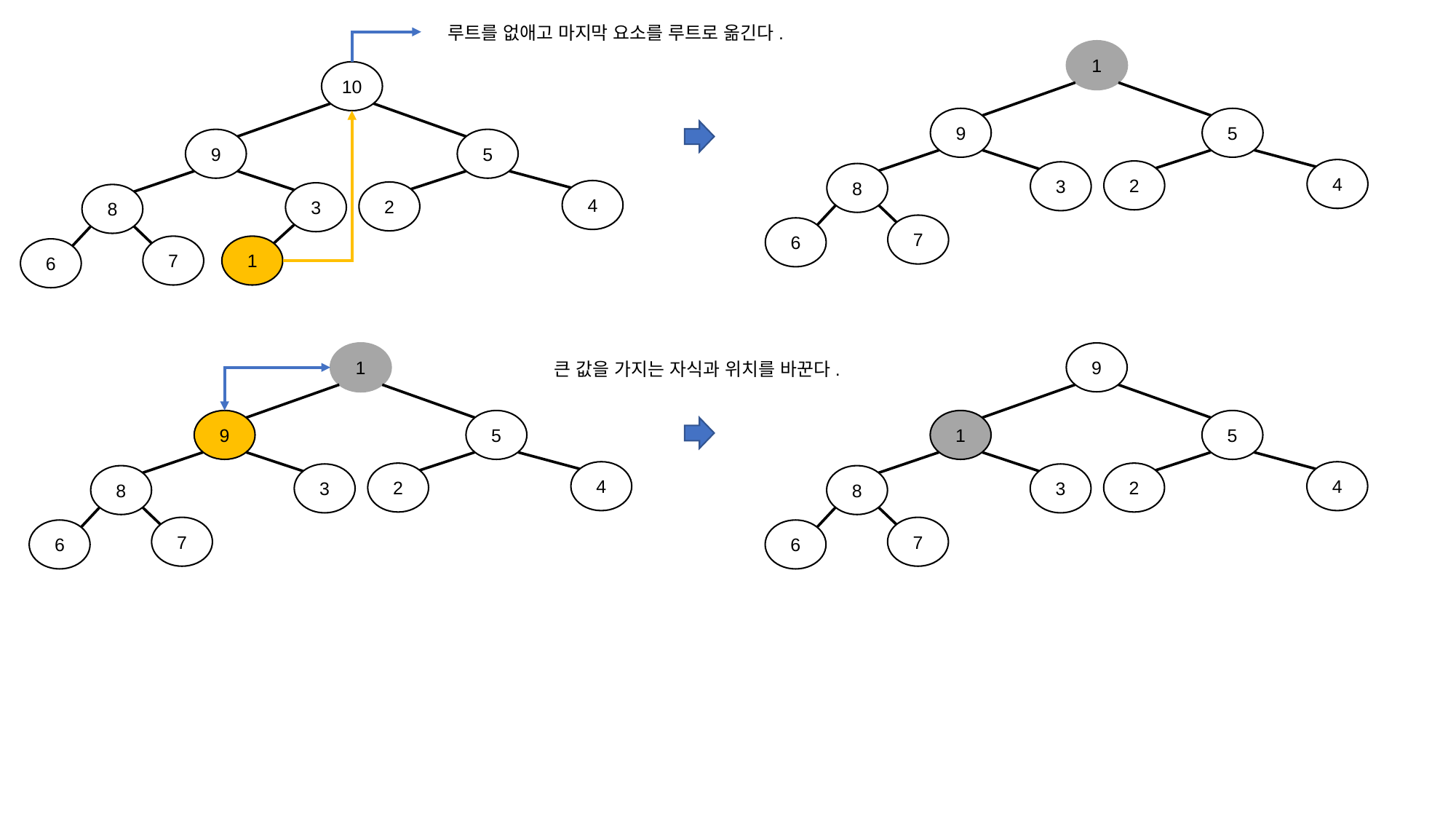

루트를 없애고 마지막 요소를 루트로 옮긴다.
1
5
9
4
2
3
8
7
6
10
5
9
4
2
3
8
7
1
6

1
5
9
4
2
3
8
7
6
9
5
1
4
2
3
8
7
6
큰 값을 가지는 자식과 위치를 바꾼다.